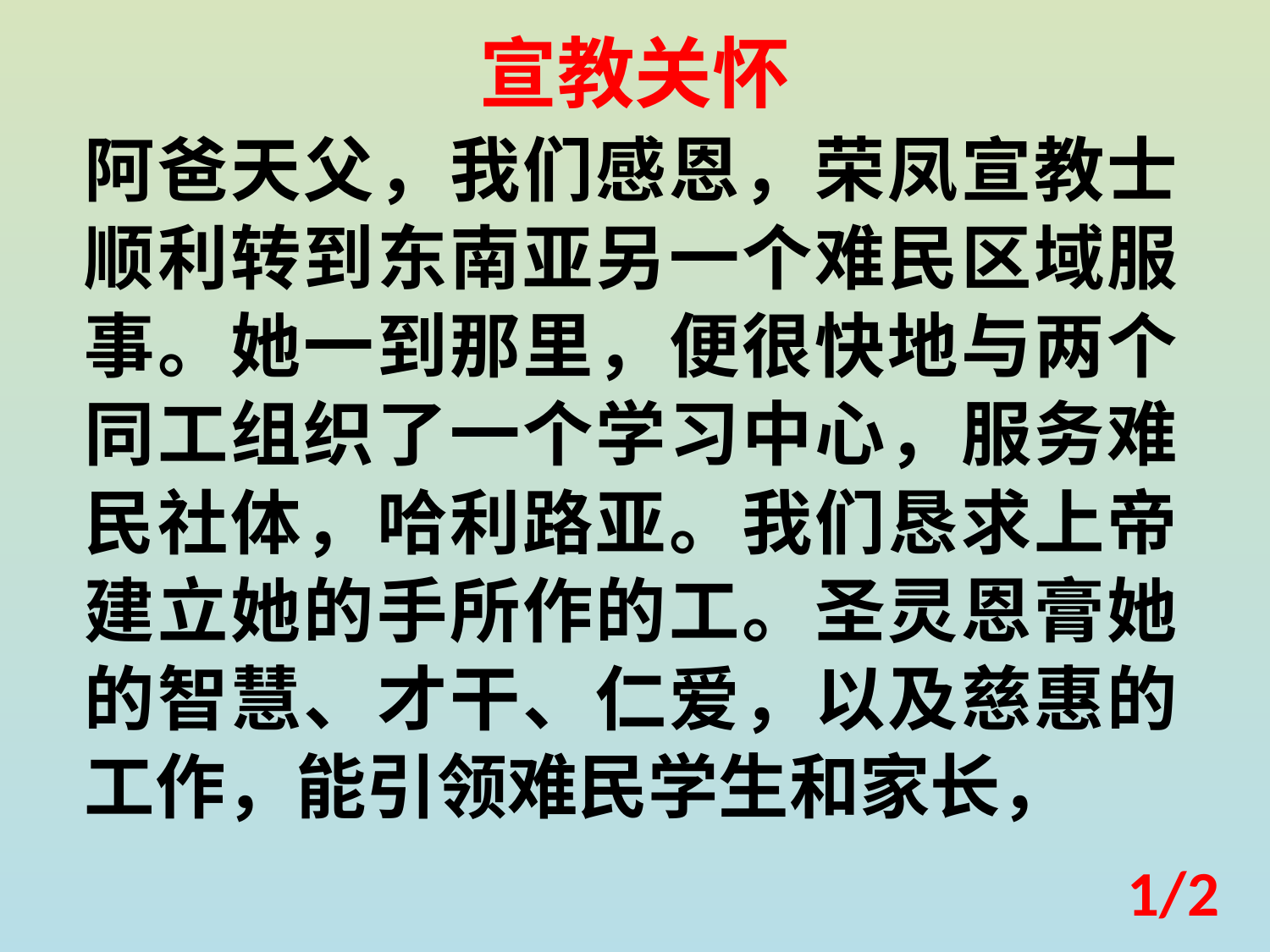

宣教关怀
阿爸天父，我们感恩，荣凤宣教士顺利转到东南亚另一个难民区域服事。她一到那里，便很快地与两个同工组织了一个学习中心，服务难民社体，哈利路亚。我们恳求上帝建立她的手所作的工。圣灵恩膏她的智慧、才干、仁爱，以及慈惠的工作，能引领难民学生和家长，
1/2